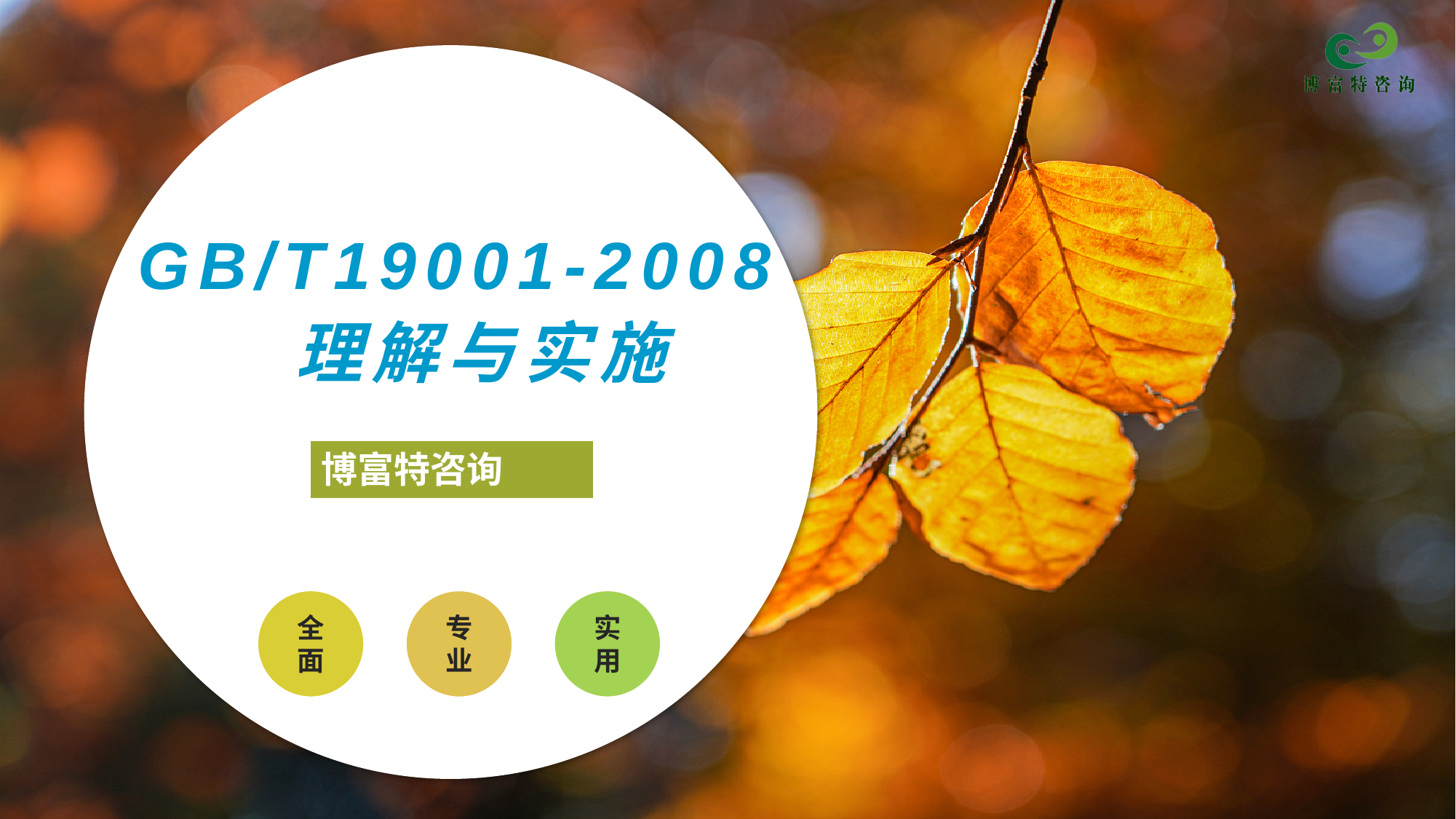

# GB/T19001-2008 理解与实施
博富特咨询
全面
实用
专业